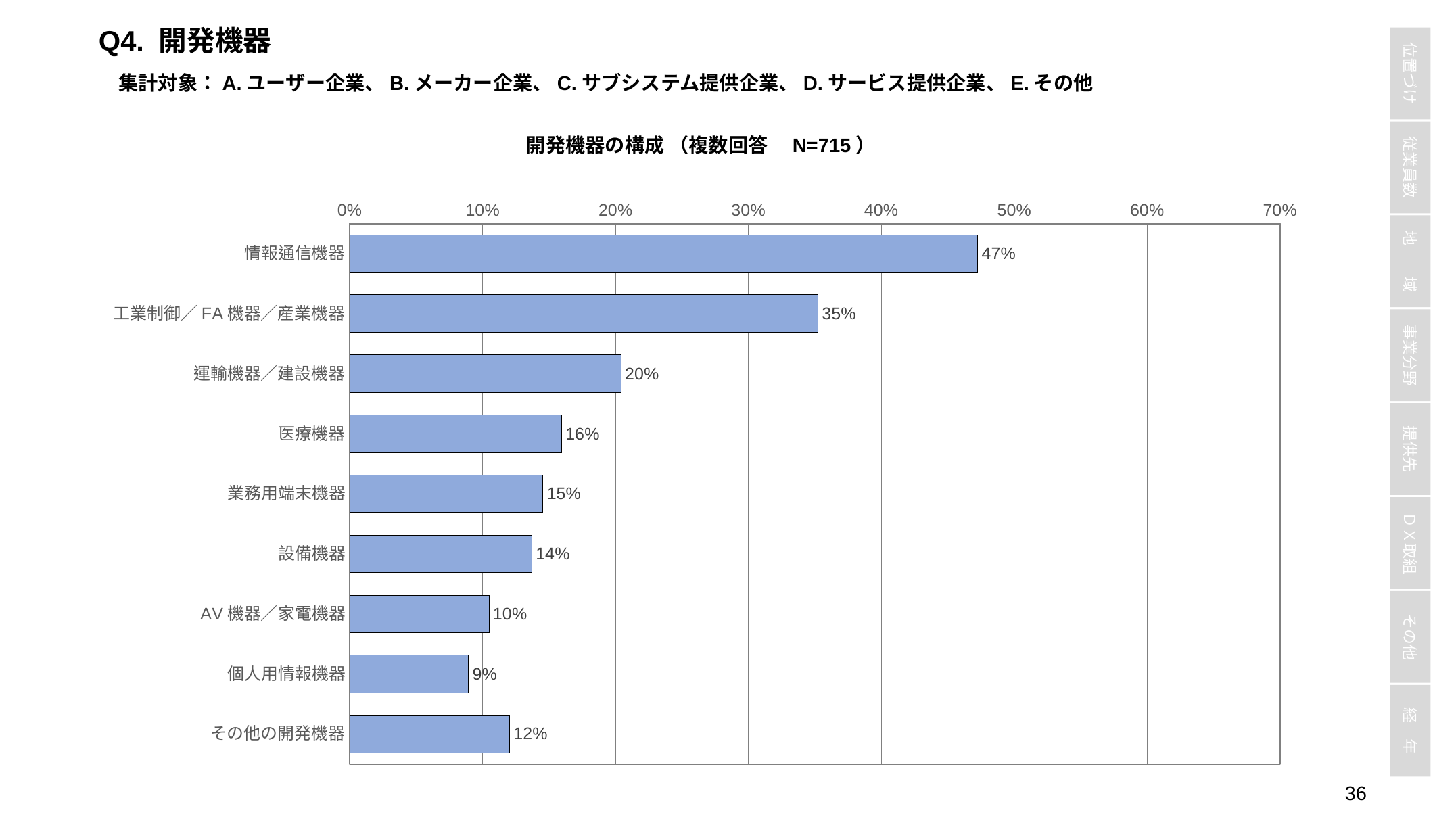

Q4. 開発機器
集計対象：A.ユーザー企業、B.メーカー企業、C.サブシステム提供企業、D.サービス提供企業、E.その他
開発機器の構成 （複数回答　N=715）

### Chart

| Category |  |
|---|---|
| 情報通信機器 | 0.4727272727272727 |
| 工業制御／FA機器／産業機器 | 0.35244755244755244 |
| 運輸機器／建設機器 | 0.2041958041958042 |
| 医療機器 | 0.15944055944055943 |
| 業務用端末機器 | 0.14545454545454545 |
| 設備機器 | 0.13706293706293707 |
| AV機器／家電機器 | 0.1048951048951049 |
| 個人用情報機器 | 0.08951048951048951 |
| その他の開発機器 | 0.12027972027972028 |
36